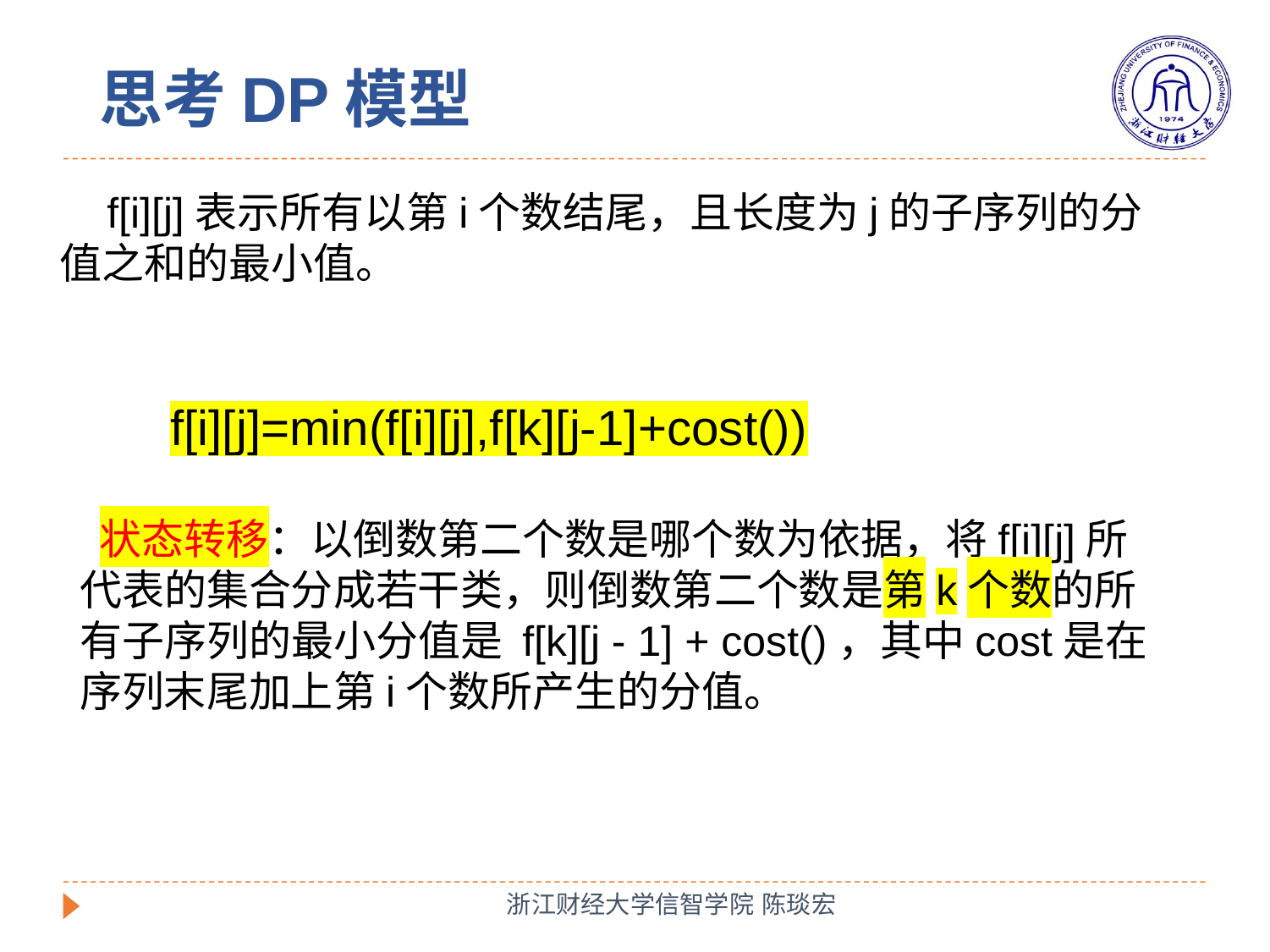

# 思考DP模型
    f[i][j]表示所有以第i个数结尾，且长度为j的子序列的分值之和的最小值。
f[i][j]=min(f[i][j],f[k][j-1]+cost())
 状态转移：以倒数第二个数是哪个数为依据，将f[i][j]所代表的集合分成若干类，则倒数第二个数是第k个数的所有子序列的最小分值是 f[k][j - 1] + cost()，其中cost是在序列末尾加上第i个数所产生的分值。
浙江财经大学信智学院 陈琰宏
61